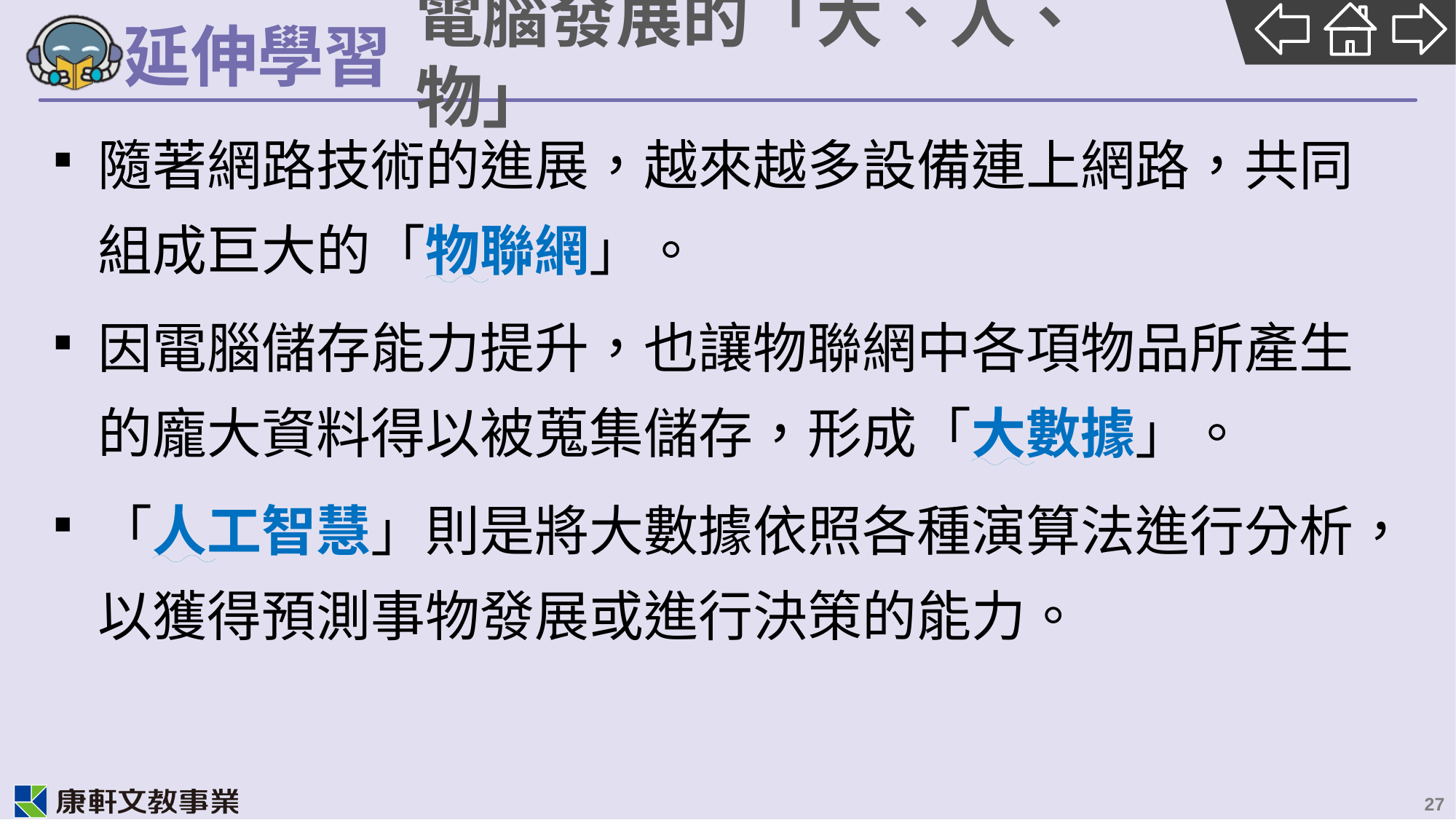

# 電腦發展的「大、人、物」
隨著網路技術的進展，越來越多設備連上網路，共同組成巨大的「物聯網」。
因電腦儲存能力提升，也讓物聯網中各項物品所產生的龐大資料得以被蒐集儲存，形成「大數據」。
「人工智慧」則是將大數據依照各種演算法進行分析，以獲得預測事物發展或進行決策的能力。
27